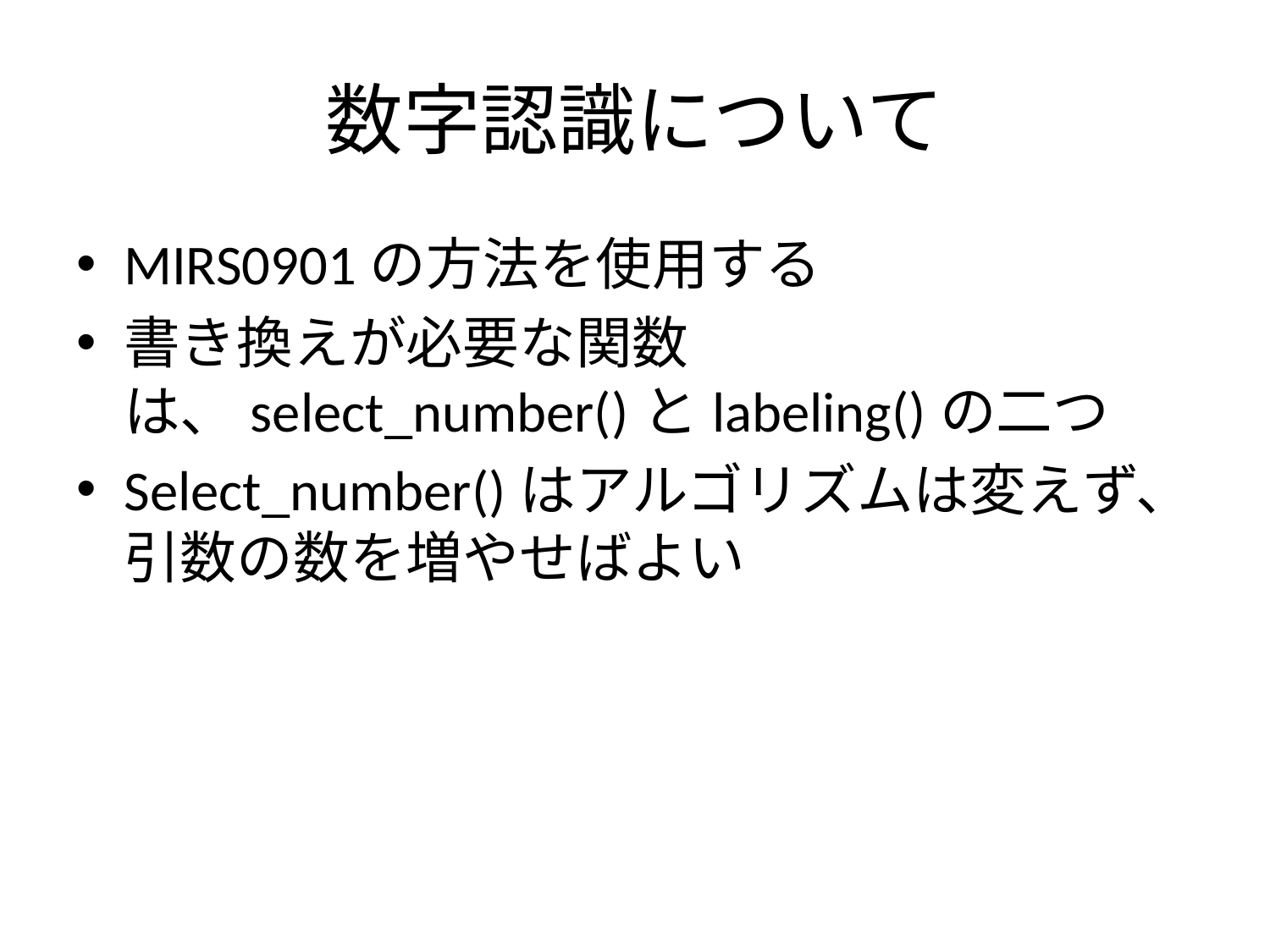

# 数字認識について
MIRS0901の方法を使用する
書き換えが必要な関数は、select_number()とlabeling()の二つ
Select_number()はアルゴリズムは変えず、引数の数を増やせばよい